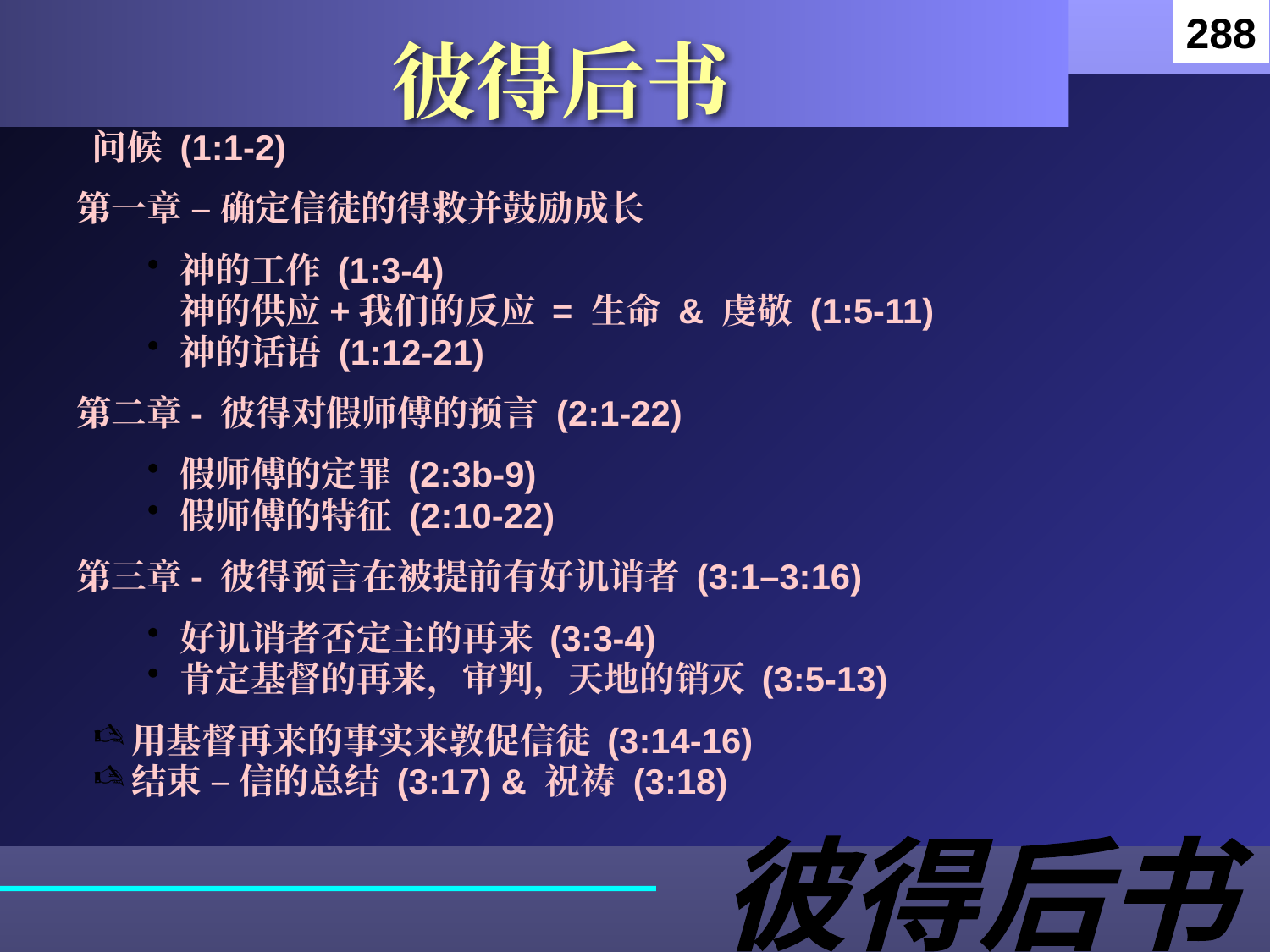

288
# 彼得后书

问候 (1:1-2)

第一章 – 确定信徒的得救并鼓励成长

神的工作 (1:3-4)
	神的供应+我们的反应 = 生命 & 虔敬 (1:5-11)
神的话语 (1:12-21)

第二章- 彼得对假师傅的预言 (2:1-22)

假师傅的定罪 (2:3b-9)
假师傅的特征 (2:10-22)

第三章- 彼得预言在被提前有好讥诮者 (3:1–3:16)

好讥诮者否定主的再来 (3:3-4)
肯定基督的再来，审判，天地的销灭 (3:5-13)

用基督再来的事实来敦促信徒 (3:14-16)
结束 – 信的总结 (3:17) & 祝祷 (3:18)
彼得后书